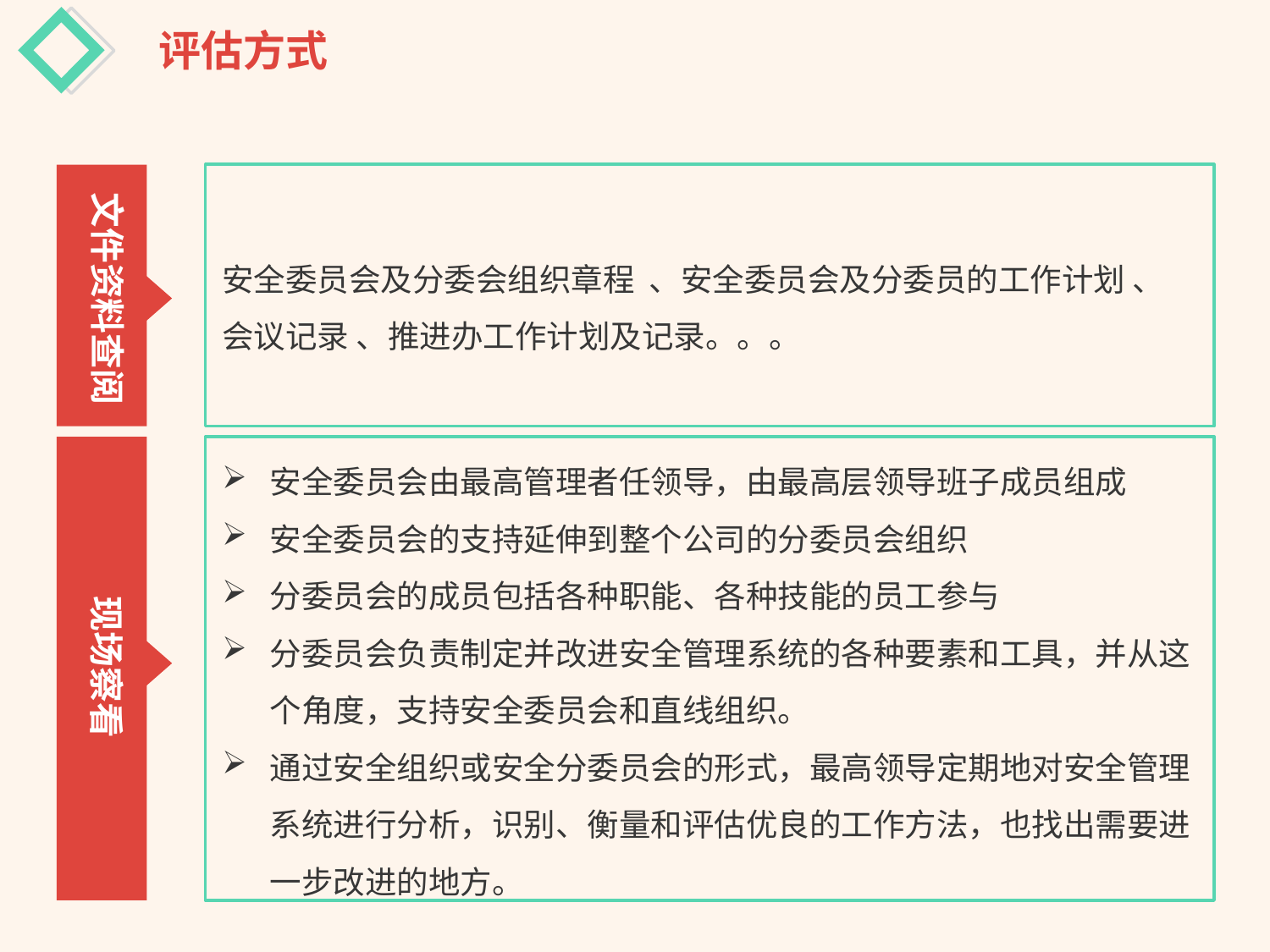

评估方式

文件资料查阅
安全委员会及分委会组织章程  、安全委员会及分委员的工作计划 、会议记录 、推进办工作计划及记录。。。

安全委员会由最高管理者任领导，由最高层领导班子成员组成
安全委员会的支持延伸到整个公司的分委员会组织
分委员会的成员包括各种职能、各种技能的员工参与
分委员会负责制定并改进安全管理系统的各种要素和工具，并从这个角度，支持安全委员会和直线组织。
通过安全组织或安全分委员会的形式，最高领导定期地对安全管理系统进行分析，识别、衡量和评估优良的工作方法，也找出需要进一步改进的地方。
现场察看